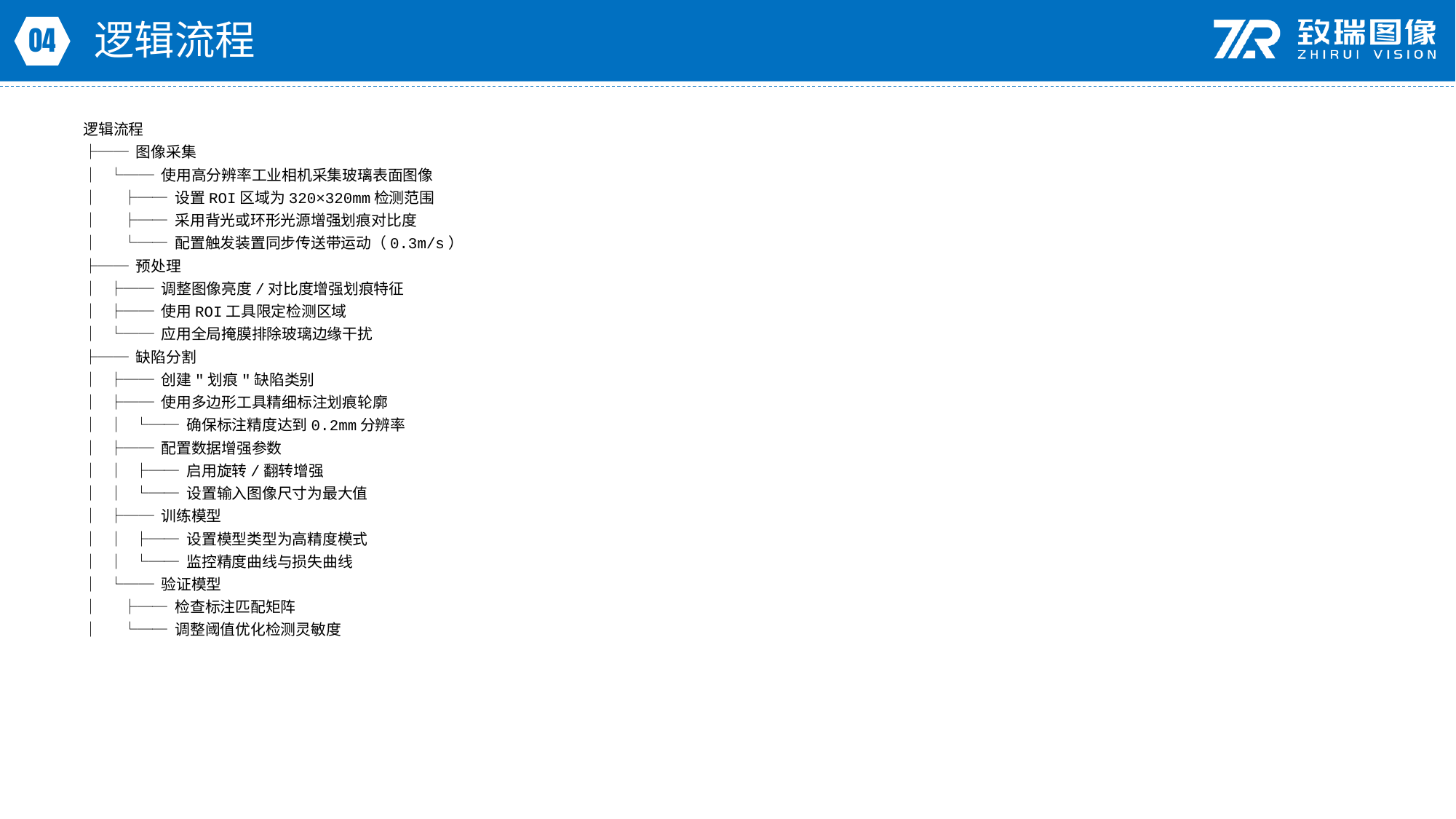

逻辑流程
04

逻辑流程
├── 图像采集
│   └── 使用高分辨率工业相机采集玻璃表面图像
│       ├── 设置ROI区域为320×320mm检测范围
│       ├── 采用背光或环形光源增强划痕对比度
│       └── 配置触发装置同步传送带运动（0.3m/s）
├── 预处理
│   ├── 调整图像亮度/对比度增强划痕特征
│   ├── 使用ROI工具限定检测区域
│   └── 应用全局掩膜排除玻璃边缘干扰
├── 缺陷分割
│   ├── 创建"划痕"缺陷类别
│   ├── 使用多边形工具精细标注划痕轮廓
│   │   └── 确保标注精度达到0.2mm分辨率
│   ├── 配置数据增强参数
│   │   ├── 启用旋转/翻转增强
│   │   └── 设置输入图像尺寸为最大值
│   ├── 训练模型
│   │   ├── 设置模型类型为高精度模式
│   │   └── 监控精度曲线与损失曲线
│   └── 验证模型
│       ├── 检查标注匹配矩阵
│       └── 调整阈值优化检测灵敏度